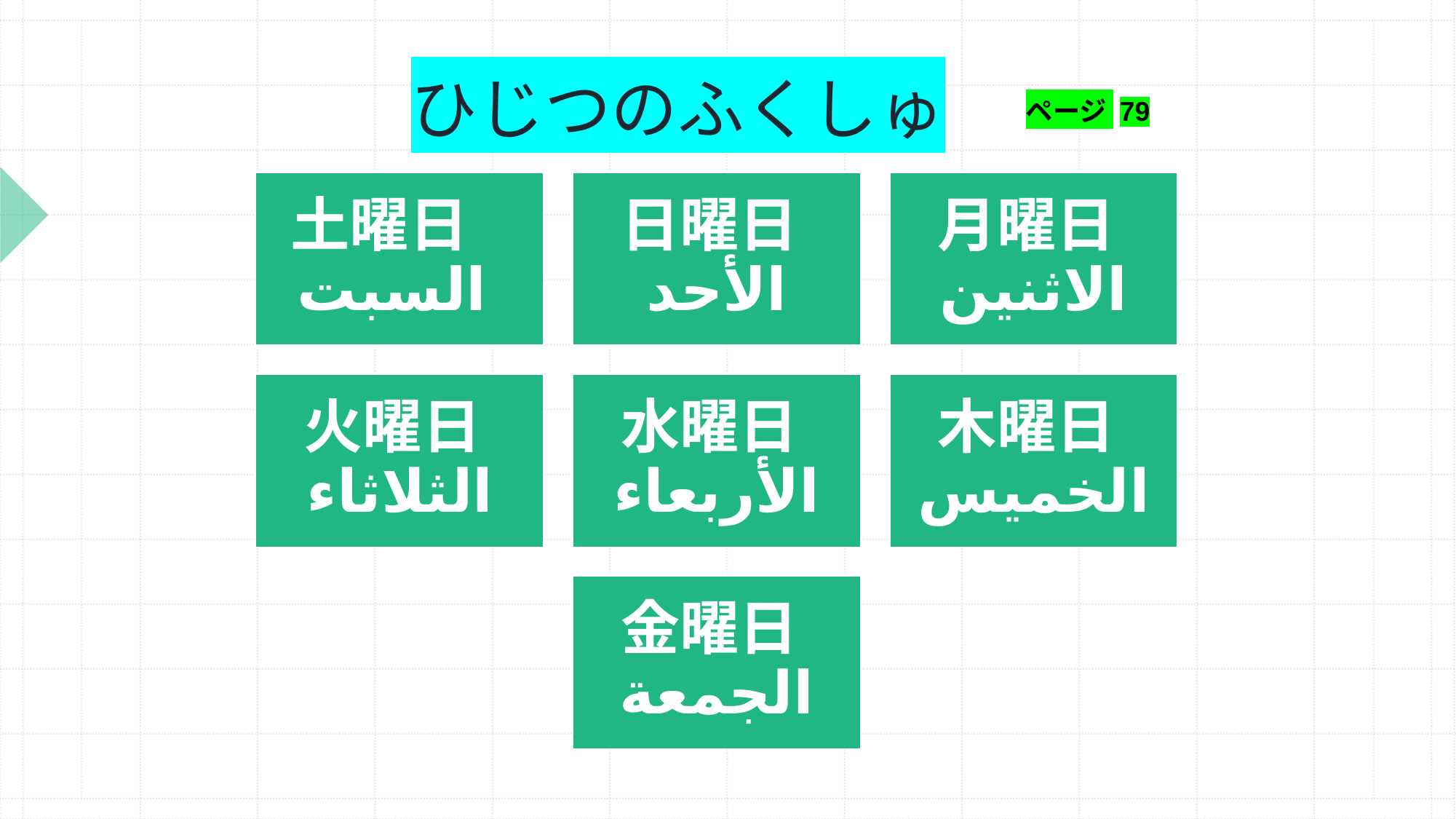

# ひじつのふくしゅ
ページ 79
土曜日    السبت
日曜日الأحد
月曜日الاثنين
火曜日الثلاثاء
水曜日الأربعاء
木曜日الخميس
金曜日الجمعة